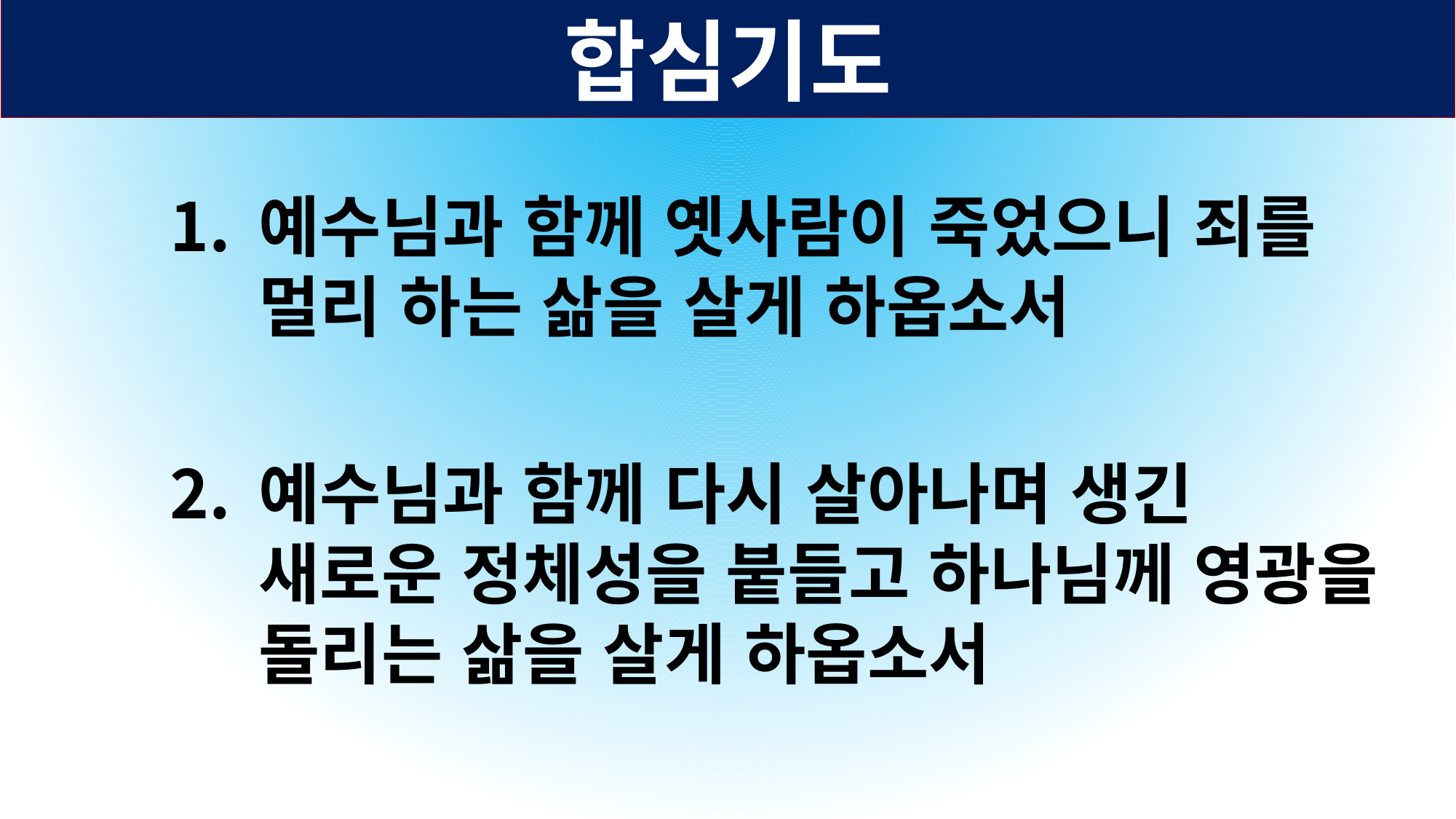

합심기도
예수님과 함께 옛사람이 죽었으니 죄를 멀리 하는 삶을 살게 하옵소서

예수님과 함께 다시 살아나며 생긴 새로운 정체성을 붙들고 하나님께 영광을 돌리는 삶을 살게 하옵소서